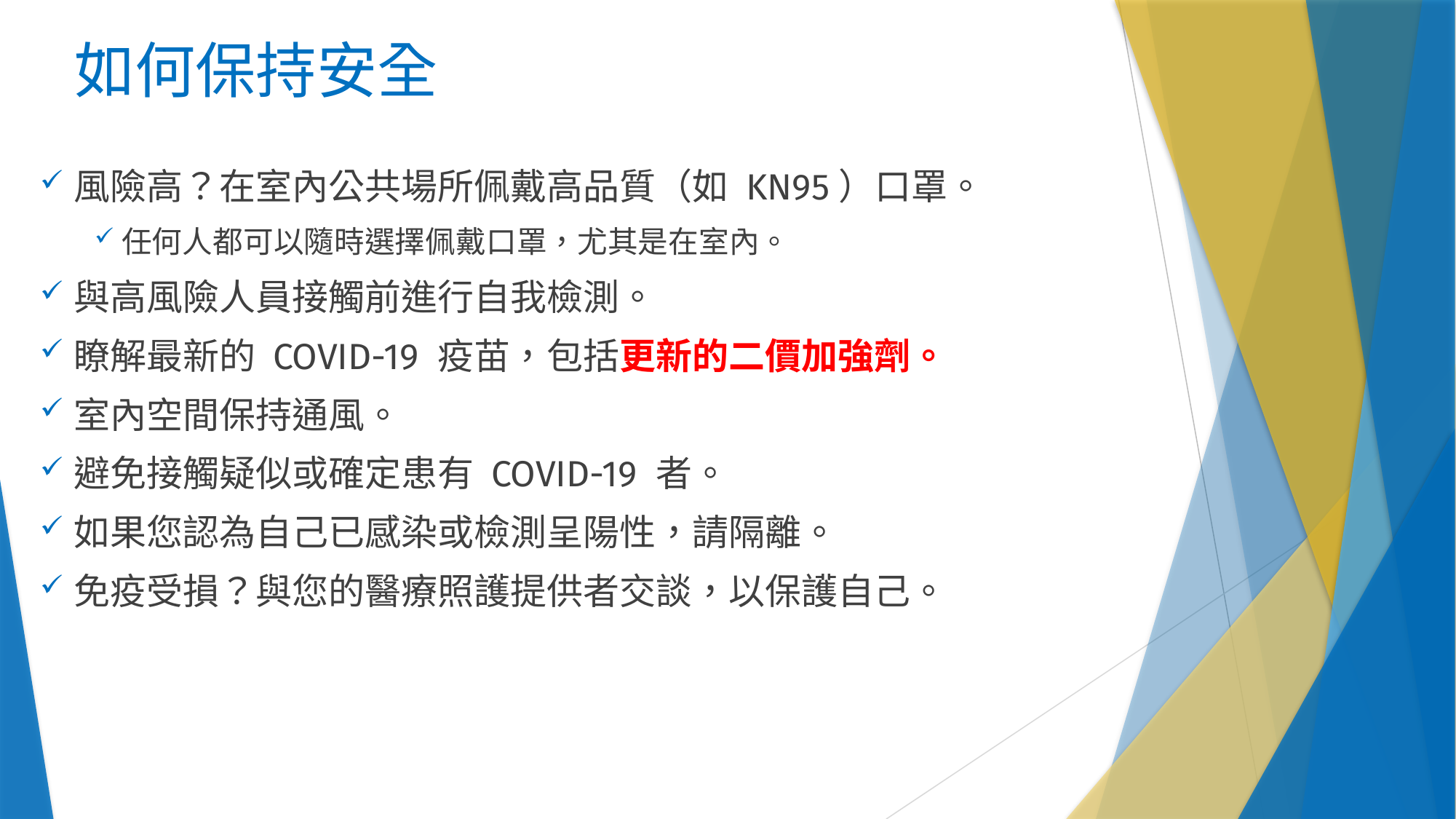

# 如何保持安全
風險高？在室內公共場所佩戴高品質（如 KN95）口罩。
任何人都可以隨時選擇佩戴口罩，尤其是在室內。
與高風險人員接觸前進行自我檢測。
瞭解最新的 COVID-19 疫苗，包括更新的二價加強劑。
室內空間保持通風。
避免接觸疑似或確定患有 COVID-19 者。
如果您認為自己已感染或檢測呈陽性，請隔離。
免疫受損？與您的醫療照護提供者交談，以保護自己。